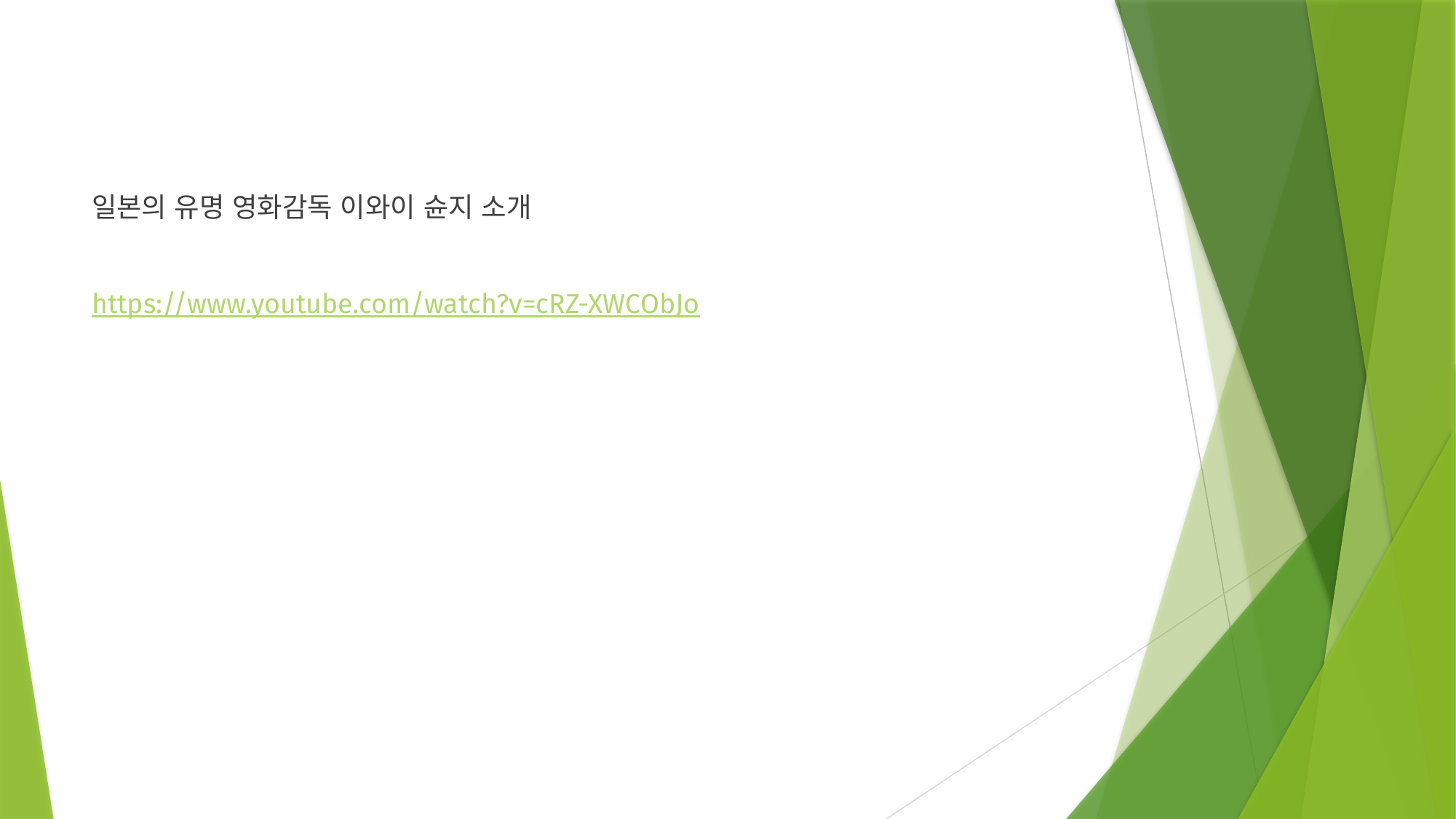

#
일본의 유명 영화감독 이와이 슌지 소개

https://www.youtube.com/watch?v=cRZ-XWCObJo